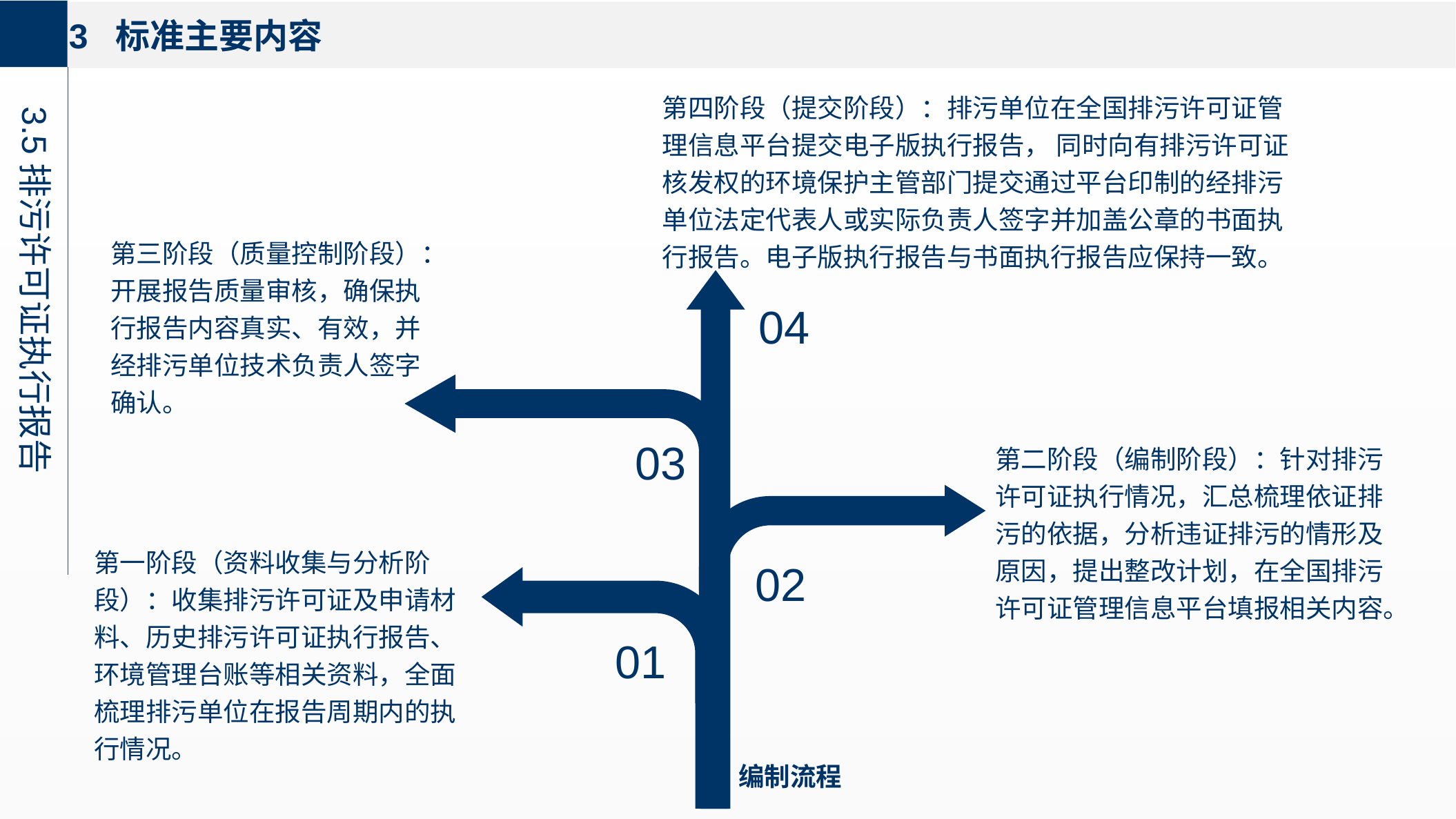

3  标准主要内容
第四阶段（提交阶段）：排污单位在全国排污许可证管理信息平台提交电子版执行报告， 同时向有排污许可证核发权的环境保护主管部门提交通过平台印制的经排污单位法定代表人或实际负责人签字并加盖公章的书面执行报告。电子版执行报告与书面执行报告应保持一致。
3.5排污许可证执行报告
第三阶段（质量控制阶段）：开展报告质量审核，确保执行报告内容真实、有效，并经排污单位技术负责人签字确认。
04

第二阶段（编制阶段）：针对排污许可证执行情况，汇总梳理依证排污的依据，分析违证排污的情形及原因，提出整改计划，在全国排污许可证管理信息平台填报相关内容。

03

02
第一阶段（资料收集与分析阶段）：收集排污许可证及申请材料、历史排污许可证执行报告、环境管理台账等相关资料，全面梳理排污单位在报告周期内的执行情况。

01
编制流程